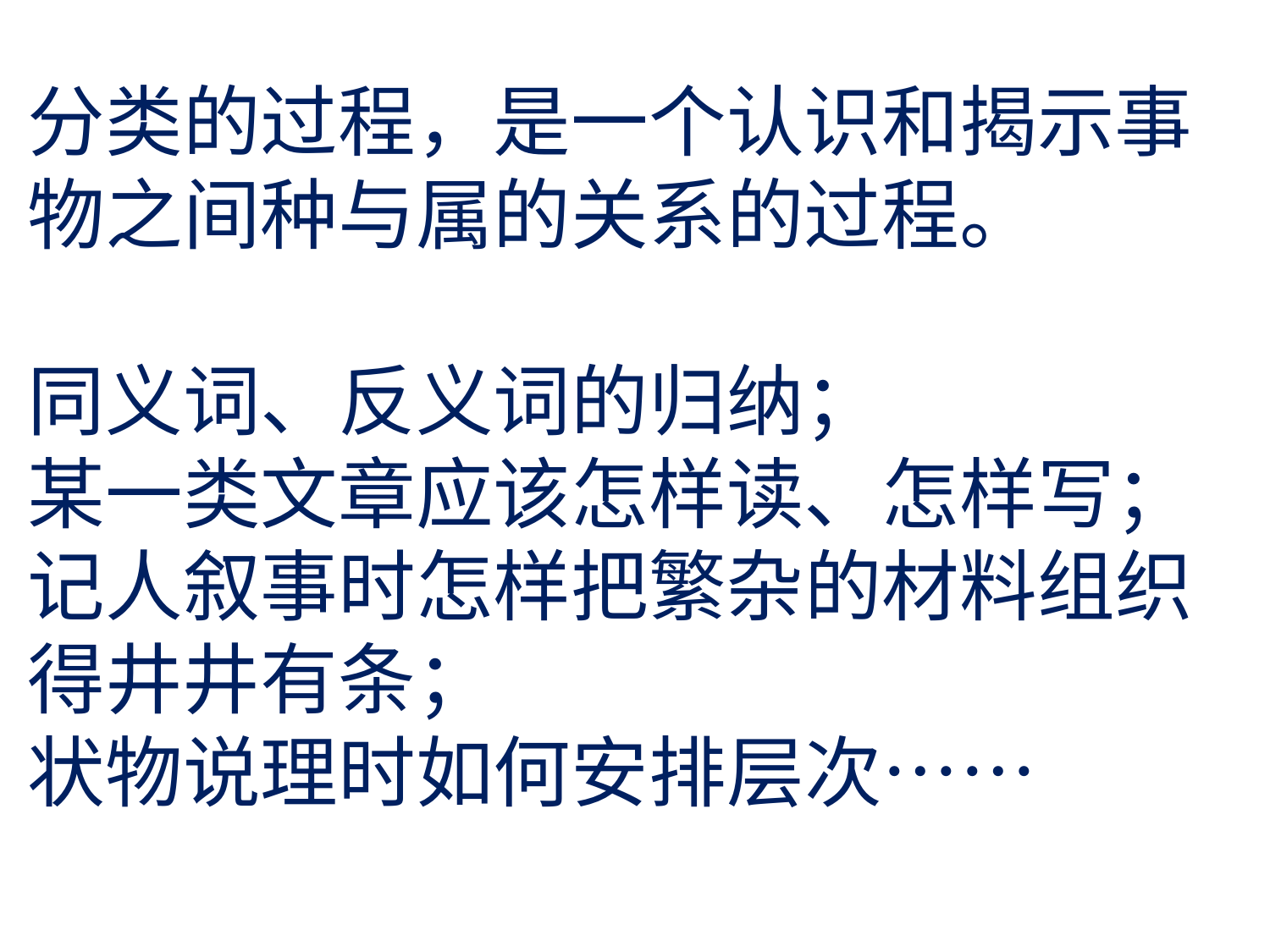

分类的过程，是一个认识和揭示事物之间种与属的关系的过程。

同义词、反义词的归纳；
某一类文章应该怎样读、怎样写；
记人叙事时怎样把繁杂的材料组织得井井有条；
状物说理时如何安排层次……